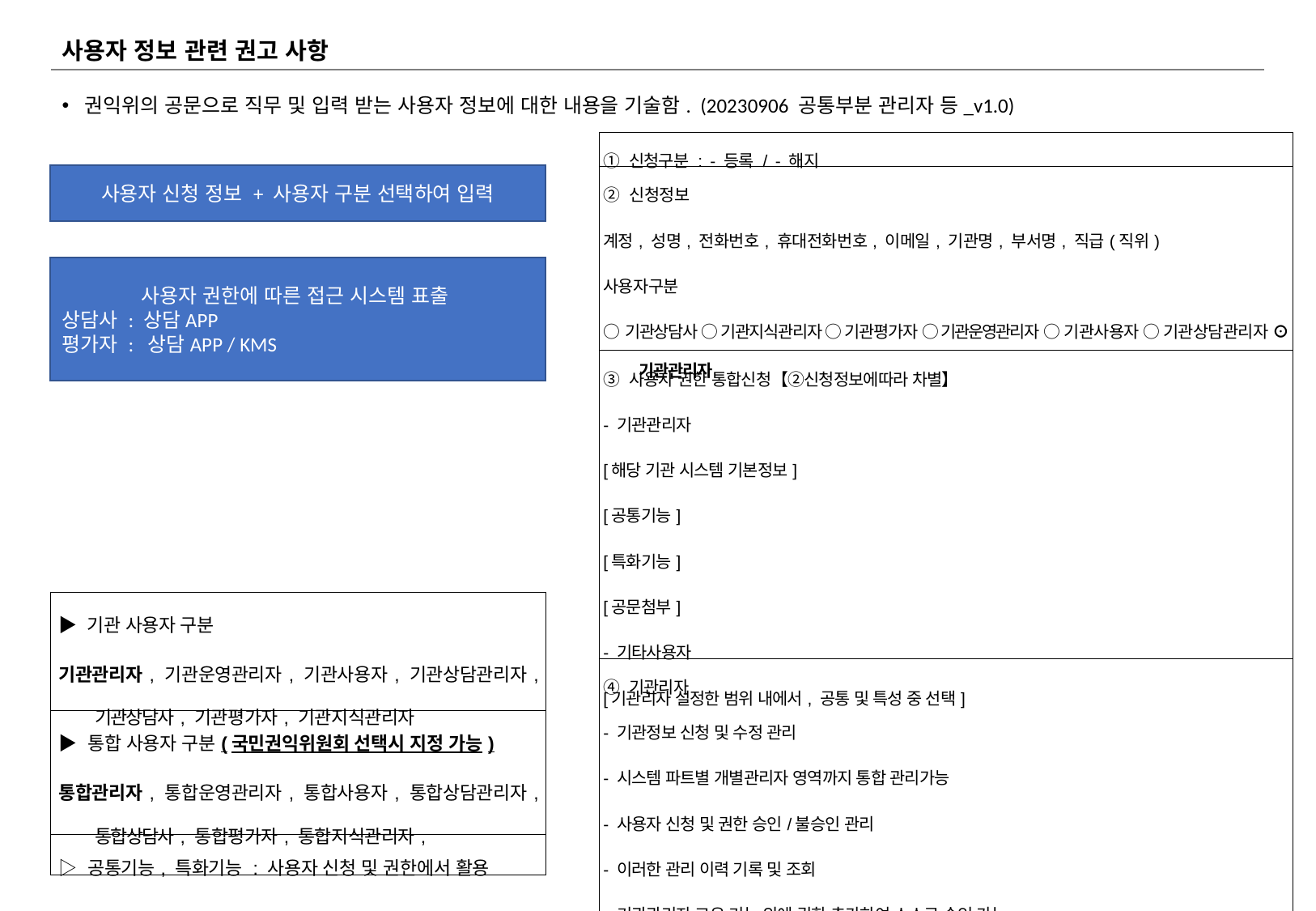

사용자 정보 관련 권고 사항
권익위의 공문으로 직무 및 입력 받는 사용자 정보에 대한 내용을 기술함.  (20230906 공통부분 관리자 등_v1.0)
| ① 신청구분 : - 등록 / - 해지 |
| --- |
| ② 신청정보 계정, 성명, 전화번호, 휴대전화번호, 이메일, 기관명, 부서명, 직급(직위) 사용자구분 ○기관상담사 ○ 기관지식관리자 ○ 기관평가자 ○ 기관운영관리자 ○ 기관사용자 ○ 기관상담관리자 ⊙ 기관관리자 |
| ③ 사용자 권한 통합신청【②신청정보에따라 차별】 - 기관관리자 [해당 기관 시스템 기본정보] [공통기능] [특화기능] [공문첨부] - 기타사용자 [기관리자 설정한 범위 내에서, 공통 및 특성 중 선택] |
| ④ 기관리자 - 기관정보 신청 및 수정 관리 - 시스템 파트별 개별관리자 영역까지 통합 관리가능 - 사용자 신청 및 권한 승인/불승인 관리 - 이러한 관리 이력 기록 및 조회 - 기관관리자 고유 기능 외에 권한 추가하여 스스로 승인 가능 - 모든 사용자 추가 권한 신청 가능/ 관리자 승인시 활성화 |
사용자 신청 정보 + 사용자 구분 선택하여 입력
사용자 권한에 따른 접근 시스템 표출
상담사 : 상담APP
평가자 :  상담APP / KMS
| ▶ 기관 사용자 구분 기관관리자, 기관운영관리자, 기관사용자, 기관상담관리자, 기관상담사, 기관평가자, 기관지식관리자 |
| --- |
| ▶ 통합 사용자 구분(국민권익위원회 선택시 지정 가능) 통합관리자, 통합운영관리자, 통합사용자, 통합상담관리자, 통합상담사, 통합평가자, 통합지식관리자, |
| ▷ 공통기능, 특화기능 : 사용자 신청 및 권한에서 활용 |